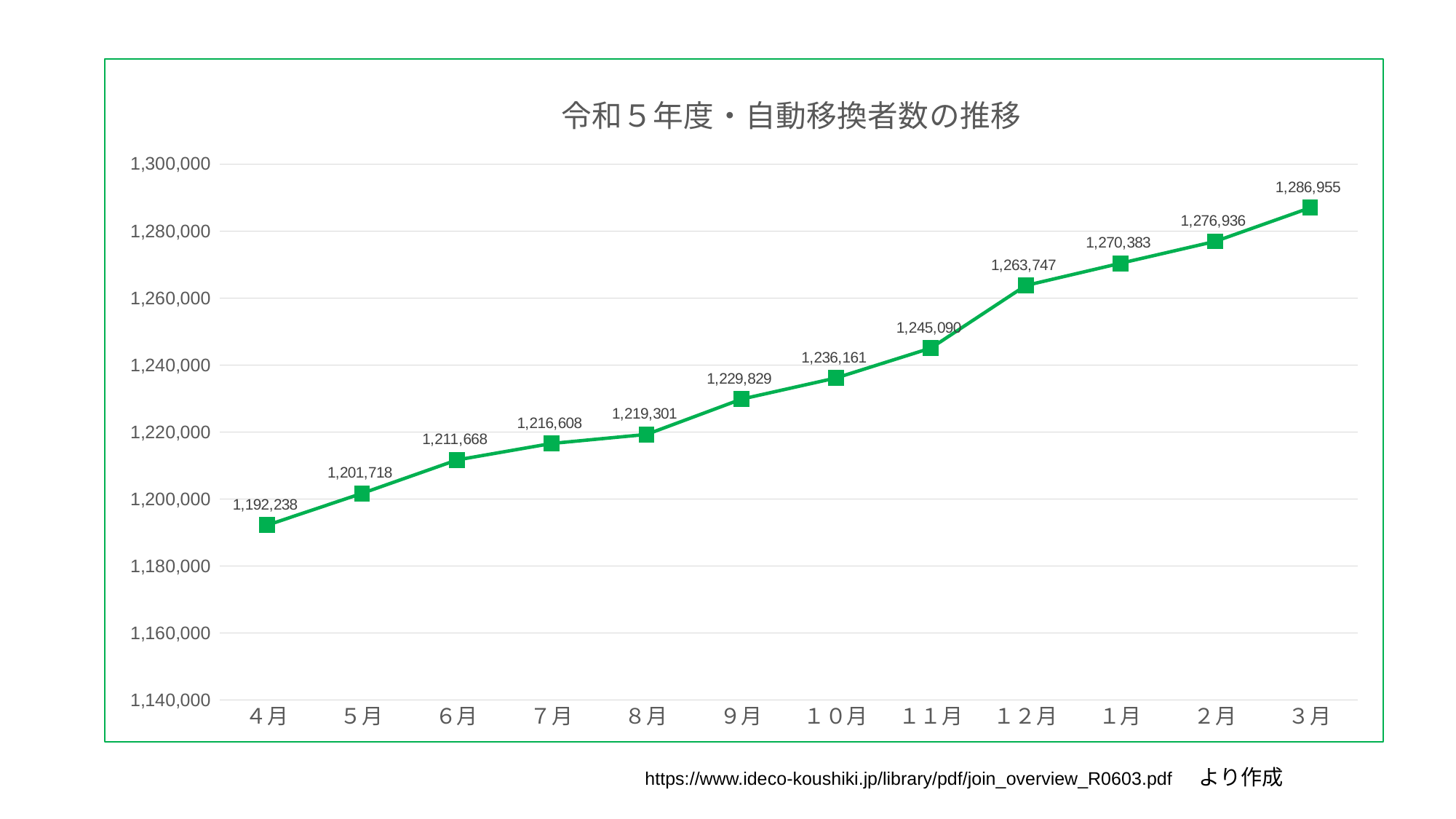

### Chart: 令和５年度・自動移換者数の推移

| Category | 自動移管者 |
|---|---|
| ４月 | 1192238.0 |
| ５月 | 1201718.0 |
| ６月 | 1211668.0 |
| ７月 | 1216608.0 |
| ８月 | 1219301.0 |
| ９月 | 1229829.0 |
| １０月 | 1236161.0 |
| １１月 | 1245090.0 |
| １２月 | 1263747.0 |
| １月 | 1270383.0 |
| ２月 | 1276936.0 |
| ３月 | 1286955.0 |
https://www.ideco-koushiki.jp/library/pdf/join_overview_R0603.pdf　より作成